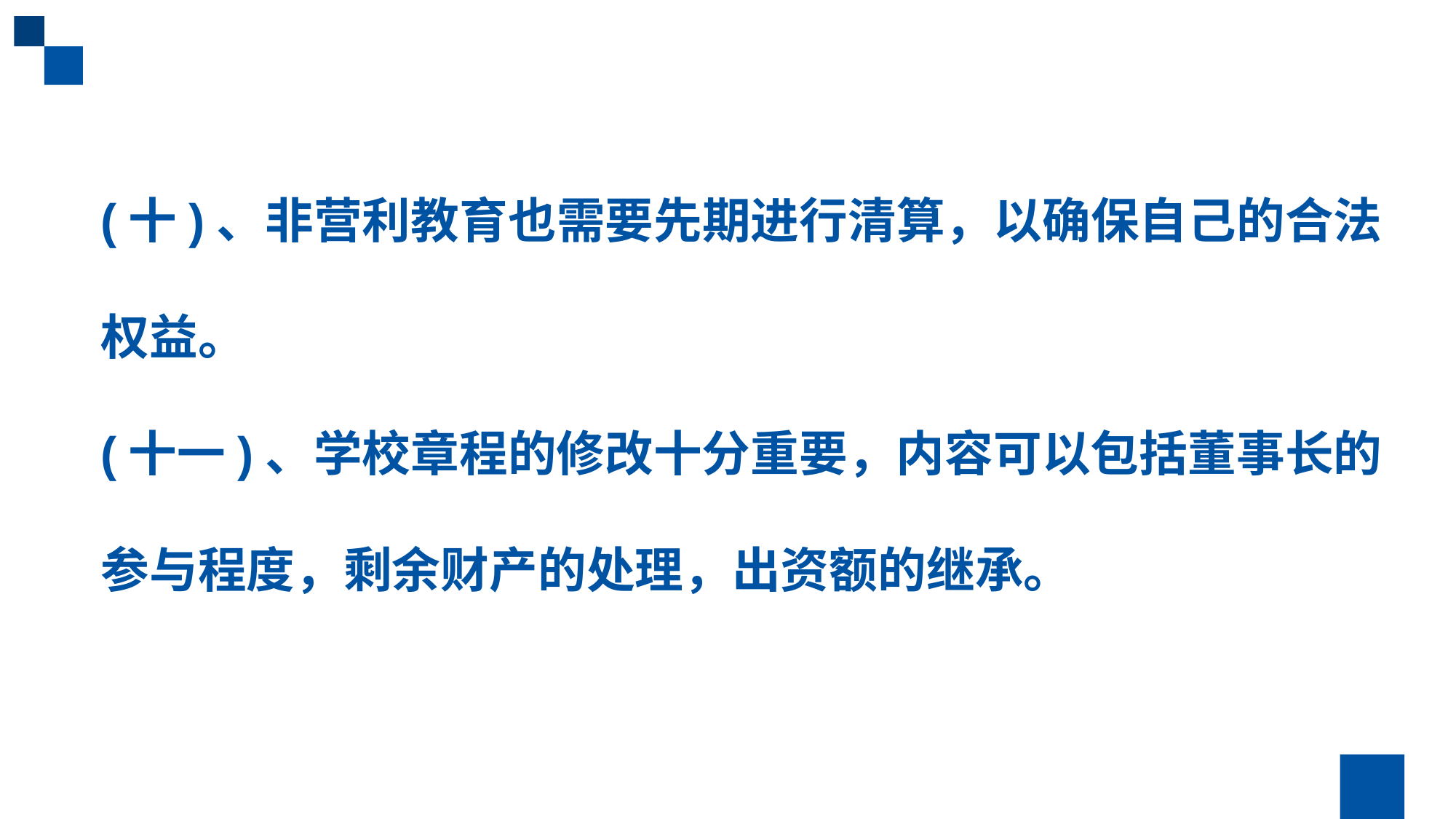

(十)、非营利教育也需要先期进行清算，以确保自己的合法权益。
(十一)、学校章程的修改十分重要，内容可以包括董事长的参与程度，剩余财产的处理，出资额的继承。

66